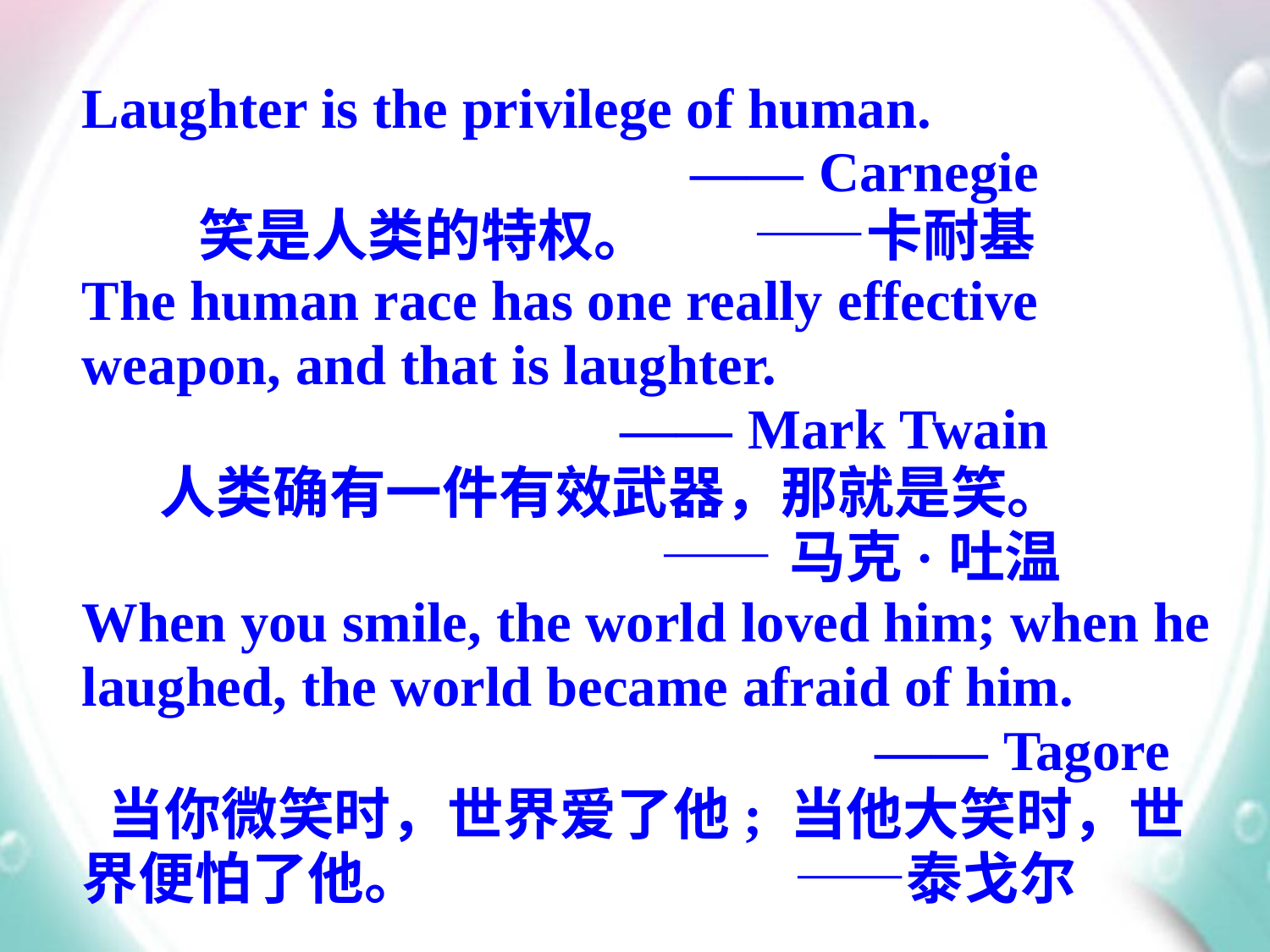

Laughter is the privilege of human.
                                           —— Carnegie
        笑是人类的特权。        ——卡耐基
The human race has one really effective weapon, and that is laughter.
                                      —— Mark Twain
     人类确有一件有效武器，那就是笑。
                                             ——马克·吐温
When you smile, the world loved him; when he laughed, the world became afraid of him.
                                                        —— Tagore
 当你微笑时，世界爱了他; 当他大笑时，世界便怕了他。                             ——泰戈尔